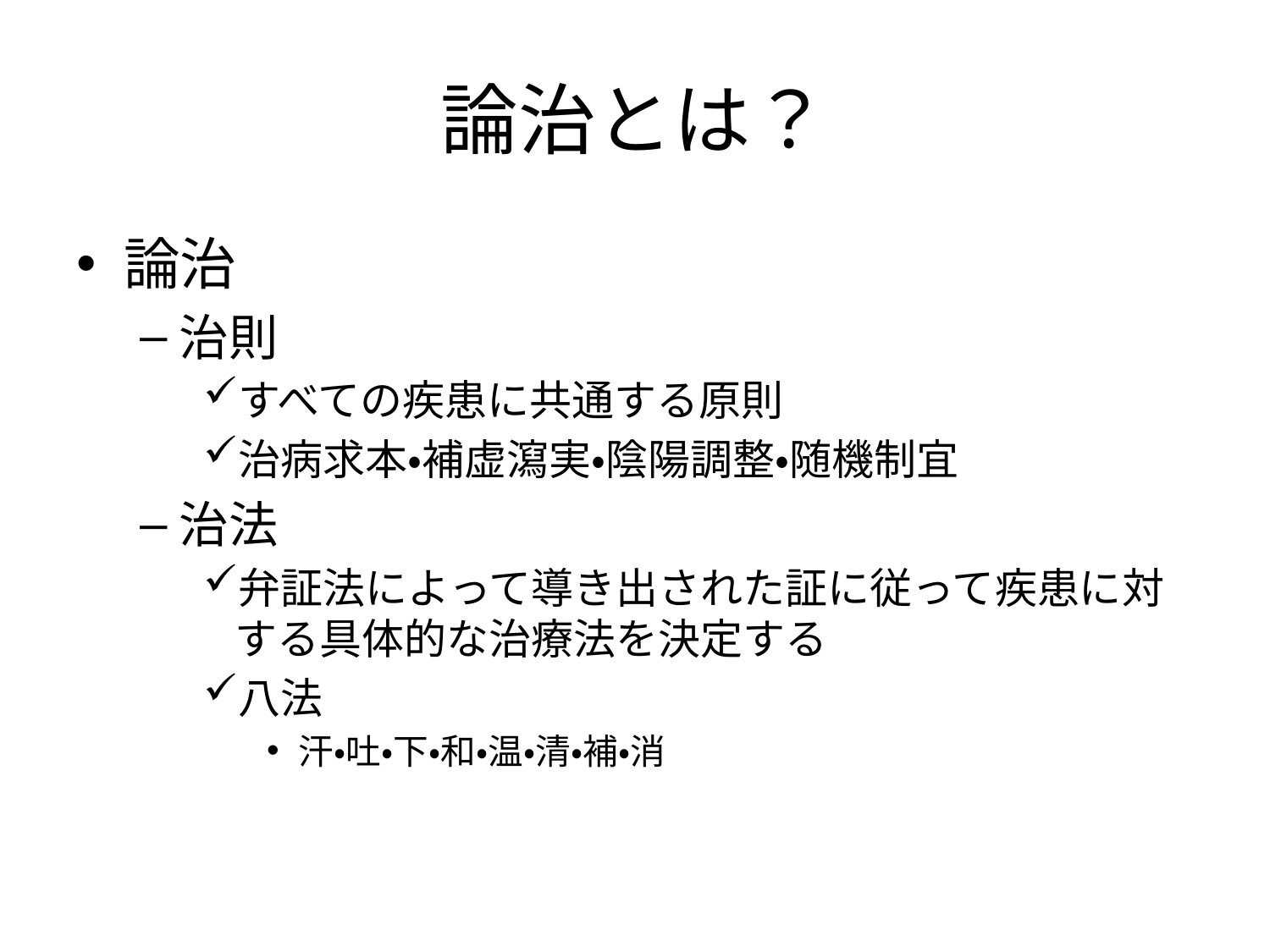

# 論治とは？
論治
治則
すべての疾患に共通する原則
治病求本・補虚瀉実・陰陽調整・随機制宜
治法
弁証法によって導き出された証に従って疾患に対する具体的な治療法を決定する
八法
汗・吐・下・和・温・清・補・消